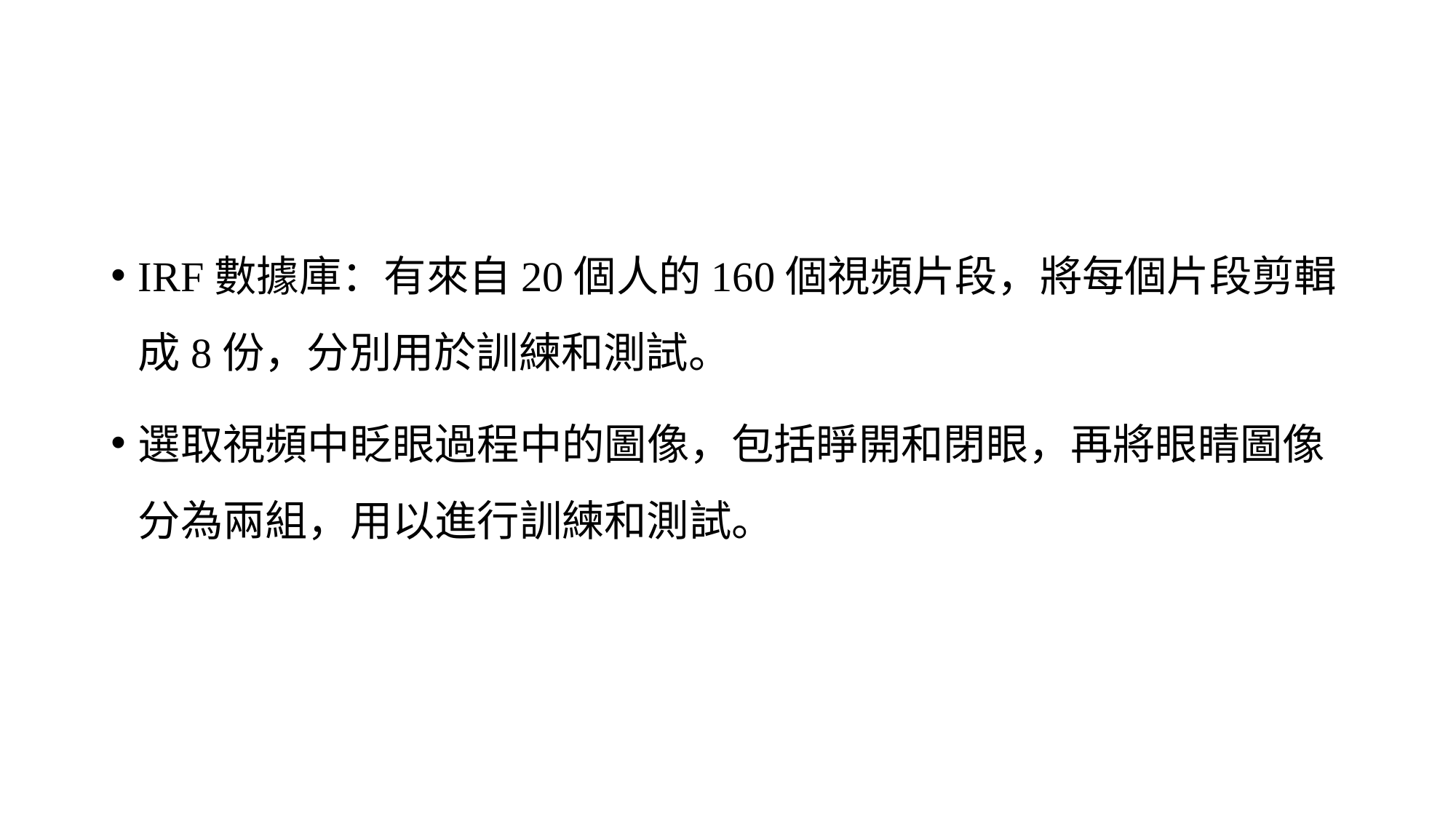

#
IRF數據庫：有來自20個人的160個視頻片段，將每個片段剪輯成8份，分別用於訓練和測試。
選取視頻中眨眼過程中的圖像，包括睜開和閉眼，再將眼睛圖像分為兩組，用以進行訓練和測試。